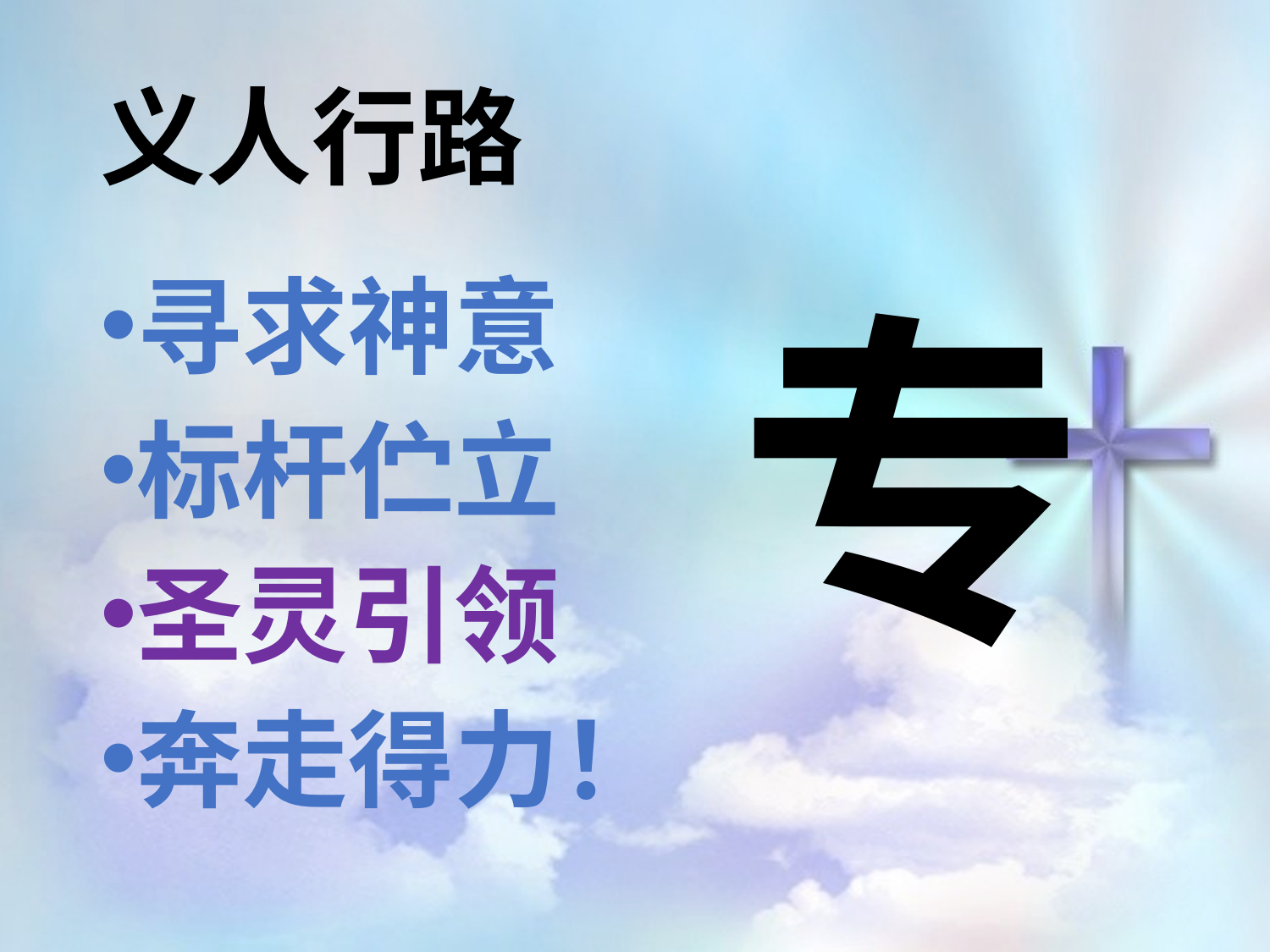

# 义人行路
寻求神意
标杆伫立
圣灵引领
奔走得力！

专